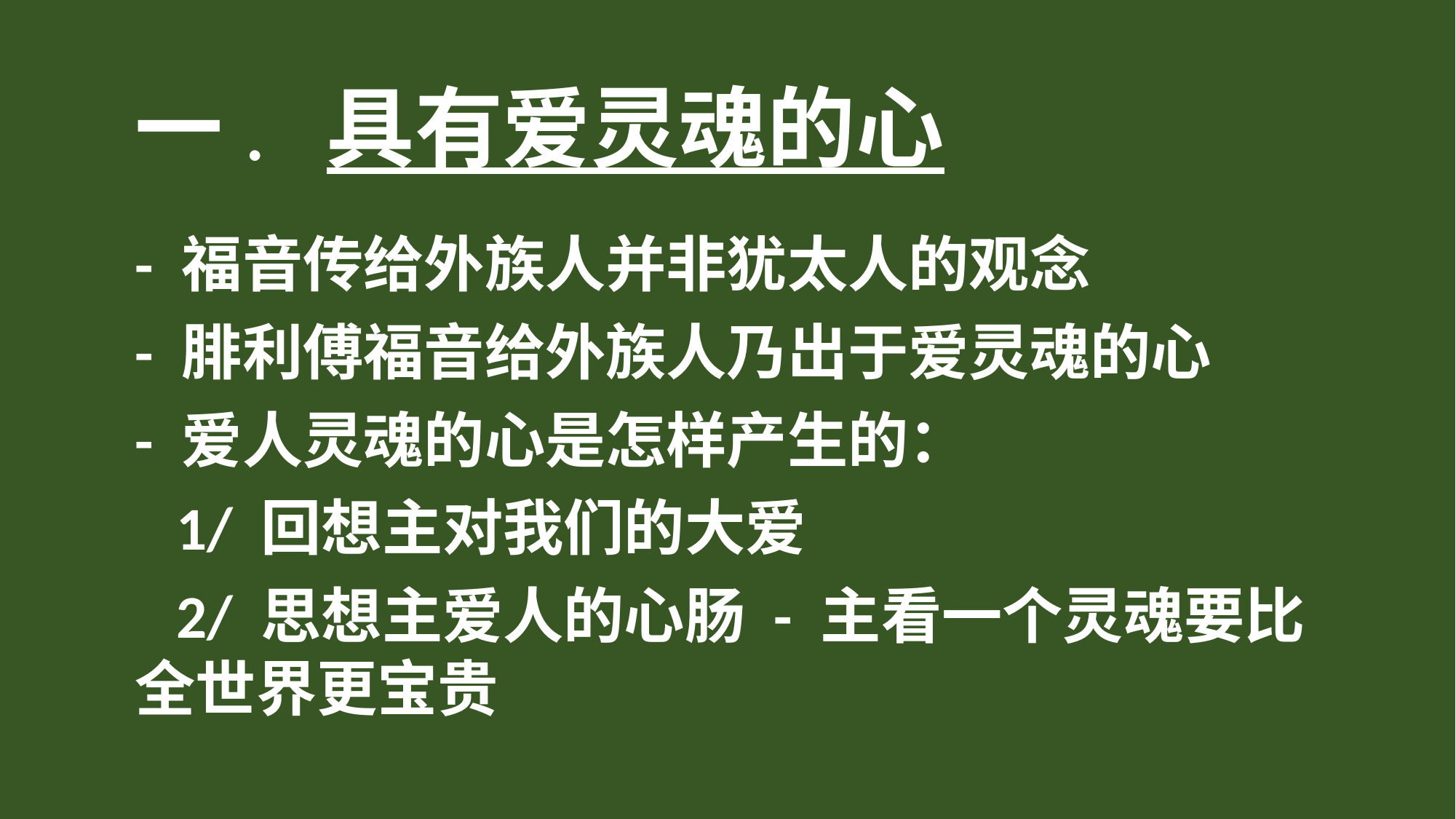

# 一.  具有爱灵魂的心
- 福音传给外族人并非犹太人的观念
- 腓利傅福音给外族人乃出于爱灵魂的心
- 爱人灵魂的心是怎样产生的：
   1/ 回想主对我们的大爱
   2/ 思想主爱人的心肠 - 主看一个灵魂要比全世界更宝贵